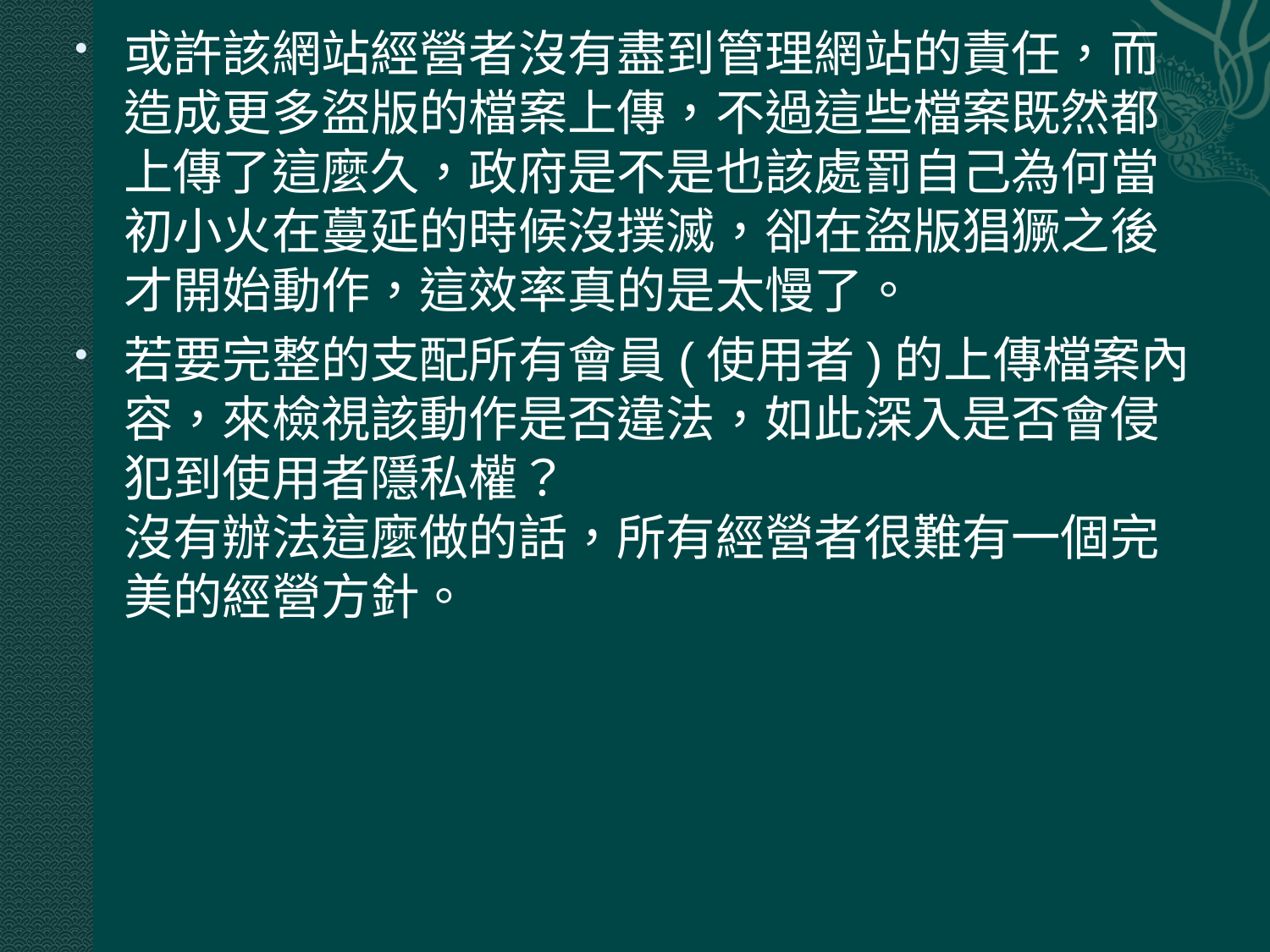

或許該網站經營者沒有盡到管理網站的責任，而造成更多盜版的檔案上傳，不過這些檔案既然都上傳了這麼久，政府是不是也該處罰自己為何當初小火在蔓延的時候沒撲滅，卻在盜版猖獗之後才開始動作，這效率真的是太慢了。
若要完整的支配所有會員(使用者)的上傳檔案內容，來檢視該動作是否違法，如此深入是否會侵犯到使用者隱私權？
沒有辦法這麼做的話，所有經營者很難有一個完美的經營方針。